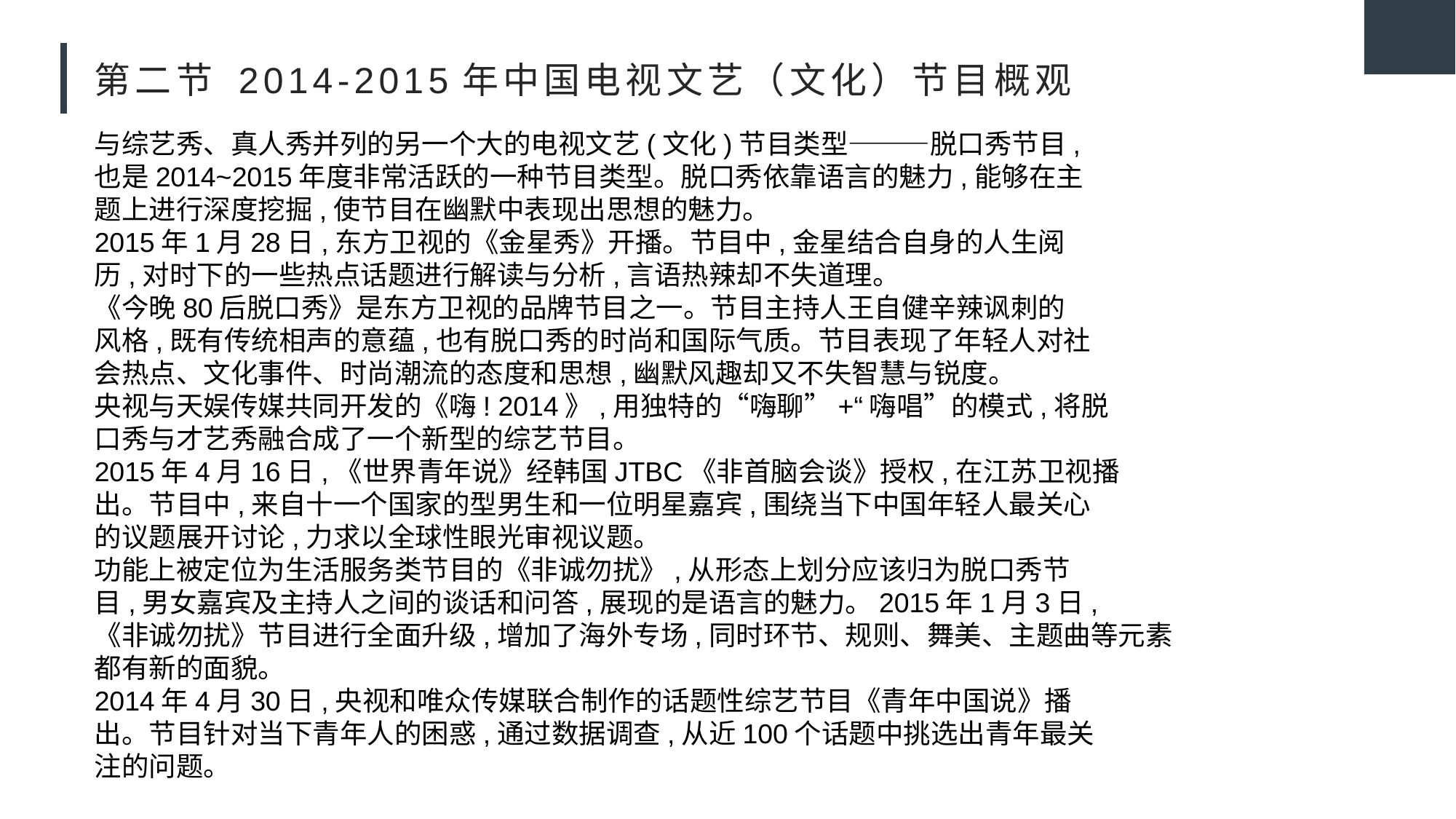

# 第二节 2014-2015年中国电视文艺（文化）节目概观
与综艺秀、真人秀并列的另一个大的电视文艺(文化)节目类型———脱口秀节目,
也是2014~2015年度非常活跃的一种节目类型。脱口秀依靠语言的魅力,能够在主
题上进行深度挖掘,使节目在幽默中表现出思想的魅力。
2015年1月28日,东方卫视的《金星秀》开播。节目中,金星结合自身的人生阅
历,对时下的一些热点话题进行解读与分析,言语热辣却不失道理。
《今晚80后脱口秀》是东方卫视的品牌节目之一。节目主持人王自健辛辣讽刺的
风格,既有传统相声的意蕴,也有脱口秀的时尚和国际气质。节目表现了年轻人对社
会热点、文化事件、时尚潮流的态度和思想,幽默风趣却又不失智慧与锐度。
央视与天娱传媒共同开发的《嗨! 2014》,用独特的“嗨聊”+“嗨唱”的模式,将脱
口秀与才艺秀融合成了一个新型的综艺节目。
2015年4月16日,《世界青年说》经韩国JTBC《非首脑会谈》授权,在江苏卫视播
出。节目中,来自十一个国家的型男生和一位明星嘉宾,围绕当下中国年轻人最关心
的议题展开讨论,力求以全球性眼光审视议题。
功能上被定位为生活服务类节目的《非诚勿扰》,从形态上划分应该归为脱口秀节
目,男女嘉宾及主持人之间的谈话和问答,展现的是语言的魅力。2015年1月3日,
《非诚勿扰》节目进行全面升级,增加了海外专场,同时环节、规则、舞美、主题曲等元素
都有新的面貌。
2014年4月30日,央视和唯众传媒联合制作的话题性综艺节目《青年中国说》播
出。节目针对当下青年人的困惑,通过数据调查,从近100个话题中挑选出青年最关
注的问题。